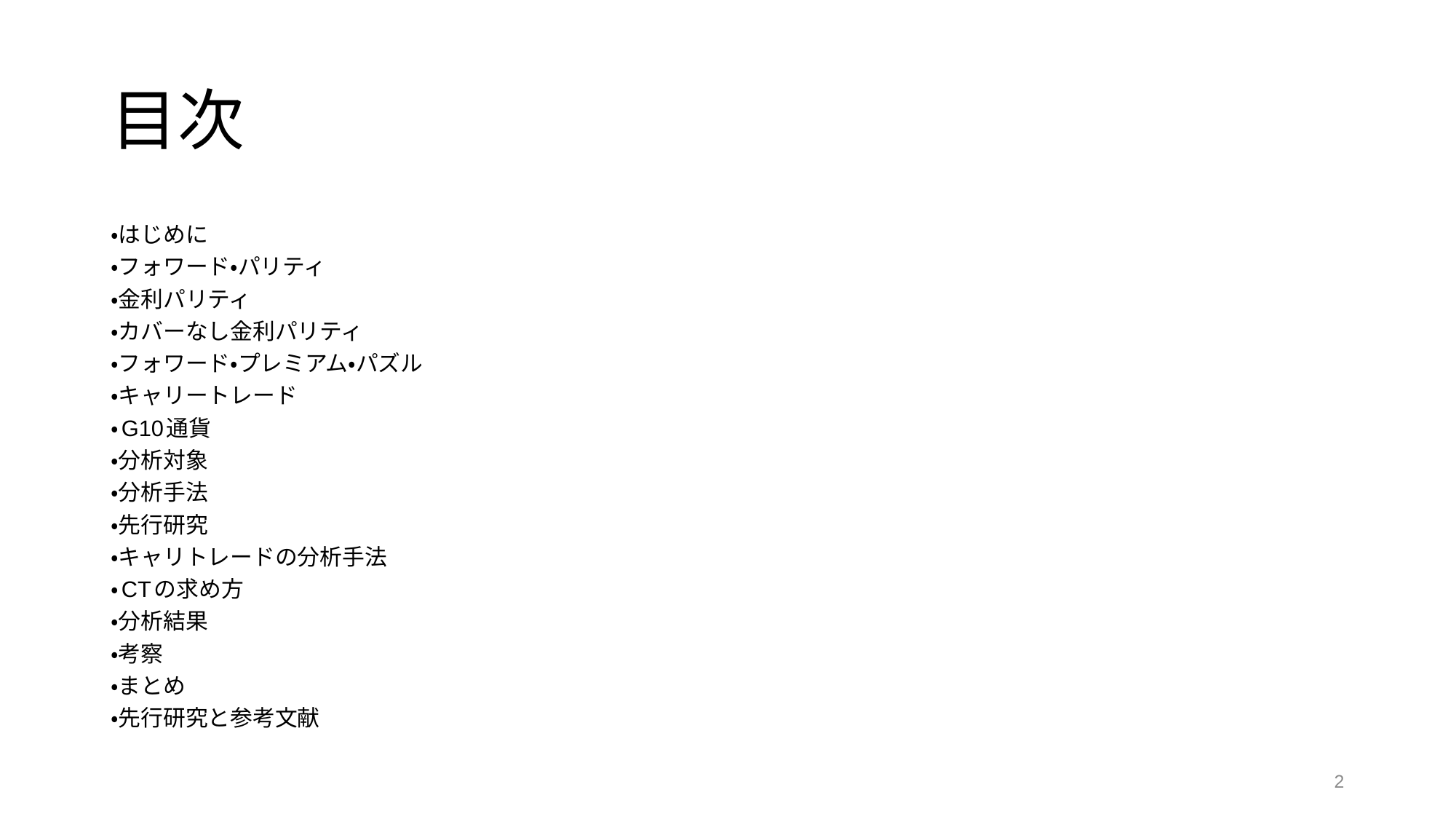

# 目次
・はじめに
・フォワード・パリティ
・金利パリティ
・カバーなし金利パリティ
・フォワード・プレミアム・パズル
・キャリートレード
・G10通貨
・分析対象
・分析手法
・先行研究
・キャリトレードの分析手法
・CTの求め方
・分析結果
・考察
・まとめ
・先行研究と参考文献
2